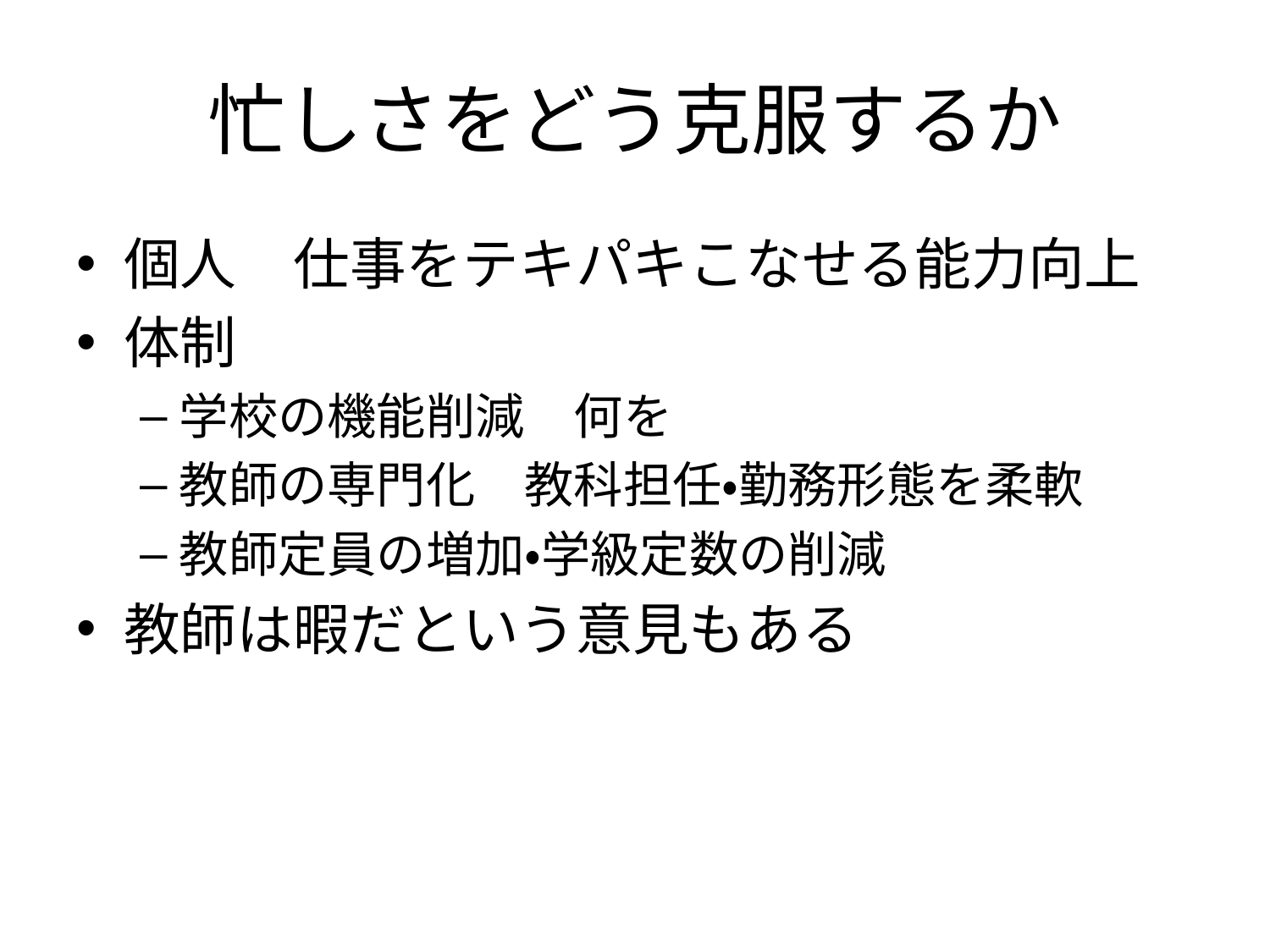

# 忙しさをどう克服するか
個人　仕事をテキパキこなせる能力向上
体制
学校の機能削減　何を
教師の専門化　教科担任・勤務形態を柔軟
教師定員の増加・学級定数の削減
教師は暇だという意見もある